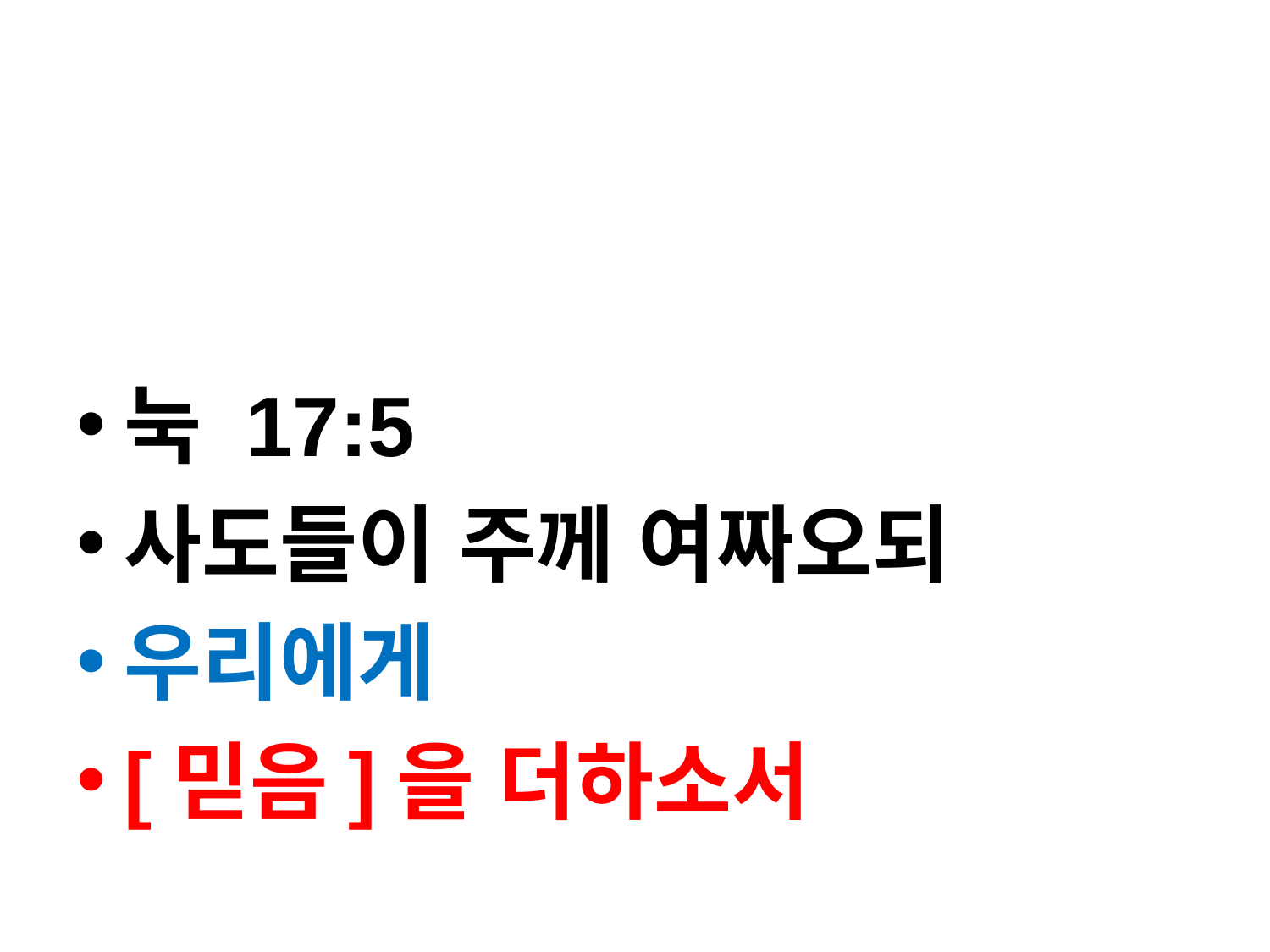

#
눅 17:5
사도들이 주께 여짜오되
우리에게
[믿음]을 더하소서